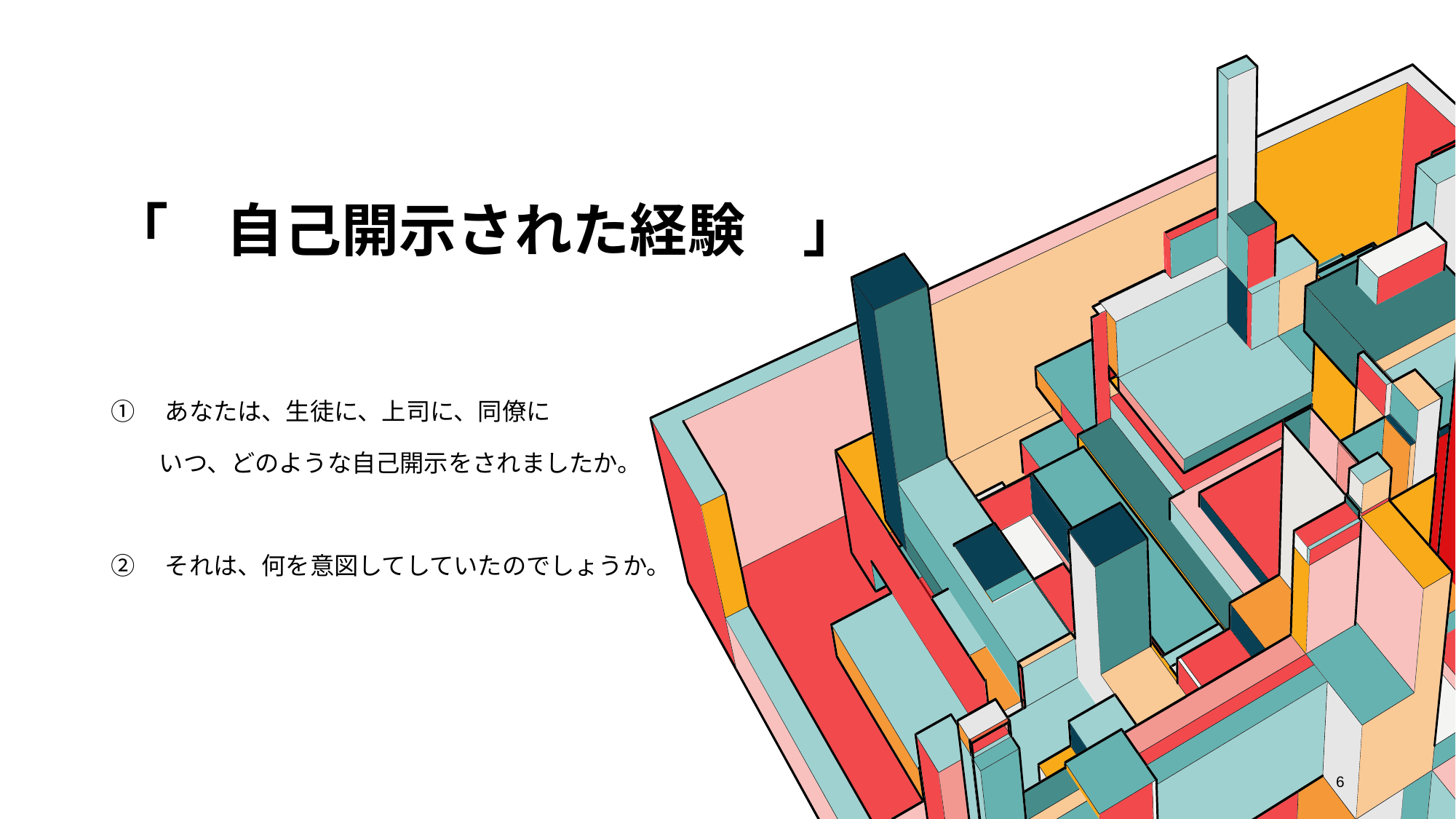

「　自己開示された経験　」
①　あなたは、生徒に、上司に、同僚に
　　いつ、どのような自己開示をされましたか。

②　それは、何を意図してしていたのでしょうか。
6